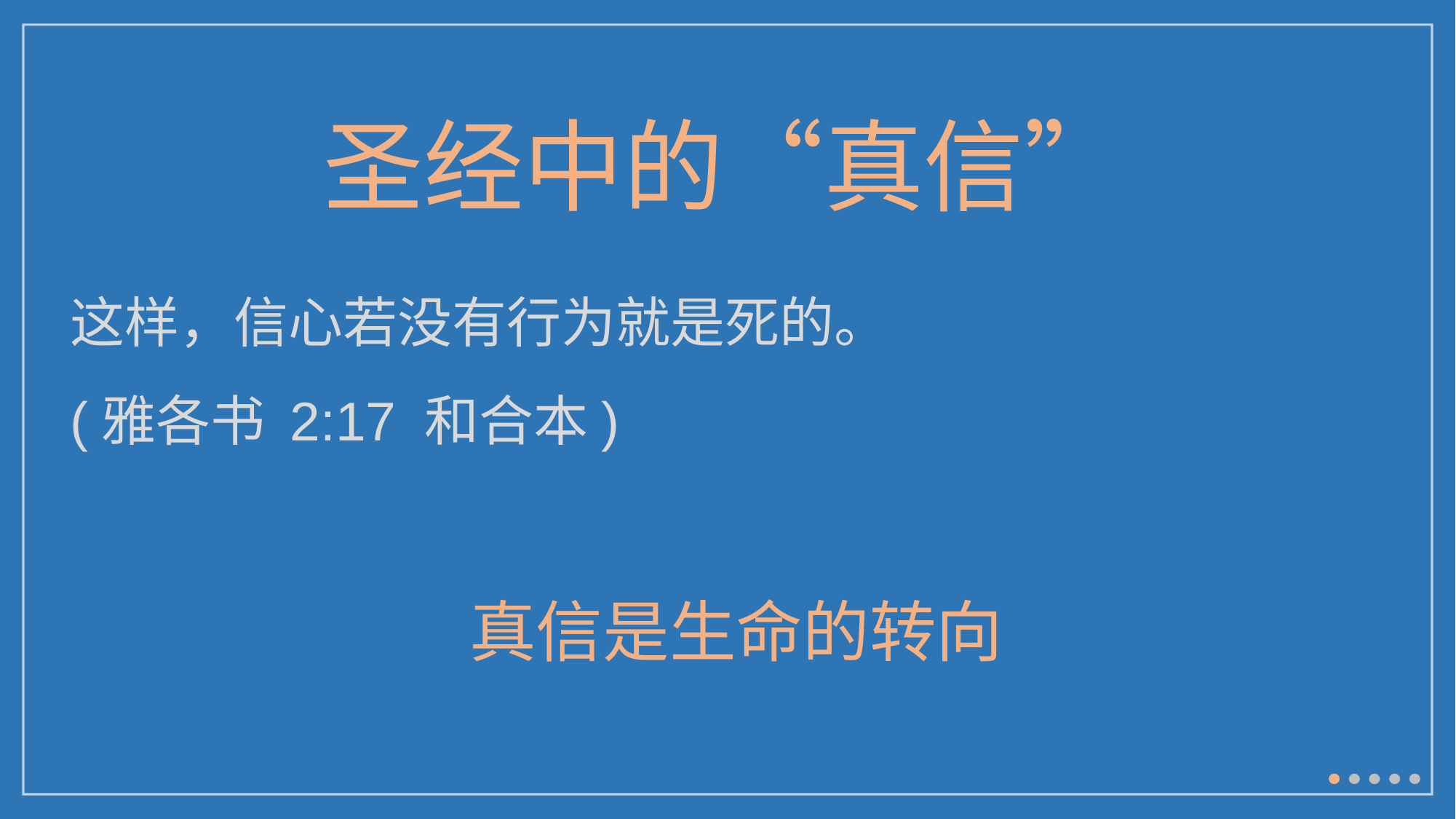

圣经中的“真信”

这样，信心若没有行为就是死的。
(雅各书 2:17 和合本)

真信是生命的转向